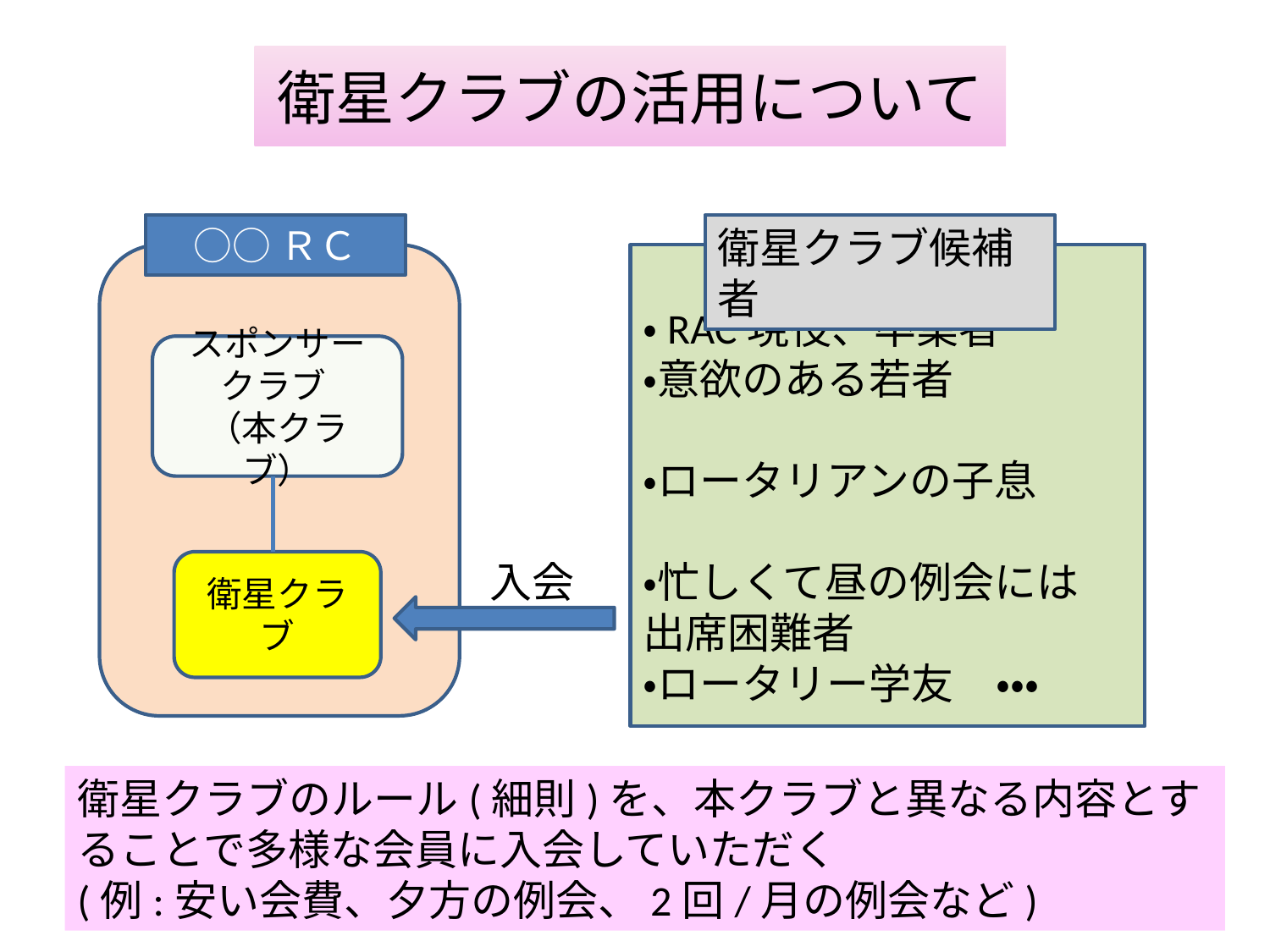

衛星クラブの活用について
○○ＲＣ
衛星クラブ候補者

・RAC現役、卒業者
・意欲のある若者

・ロータリアンの子息

・忙しくて昼の例会には
出席困難者
・ロータリー学友　・・・
スポンサー
クラブ
（本クラブ）
入会
衛星クラブ

衛星クラブのルール(細則)を、本クラブと異なる内容とすることで多様な会員に入会していただく
(例:安い会費、夕方の例会、2回/月の例会など)